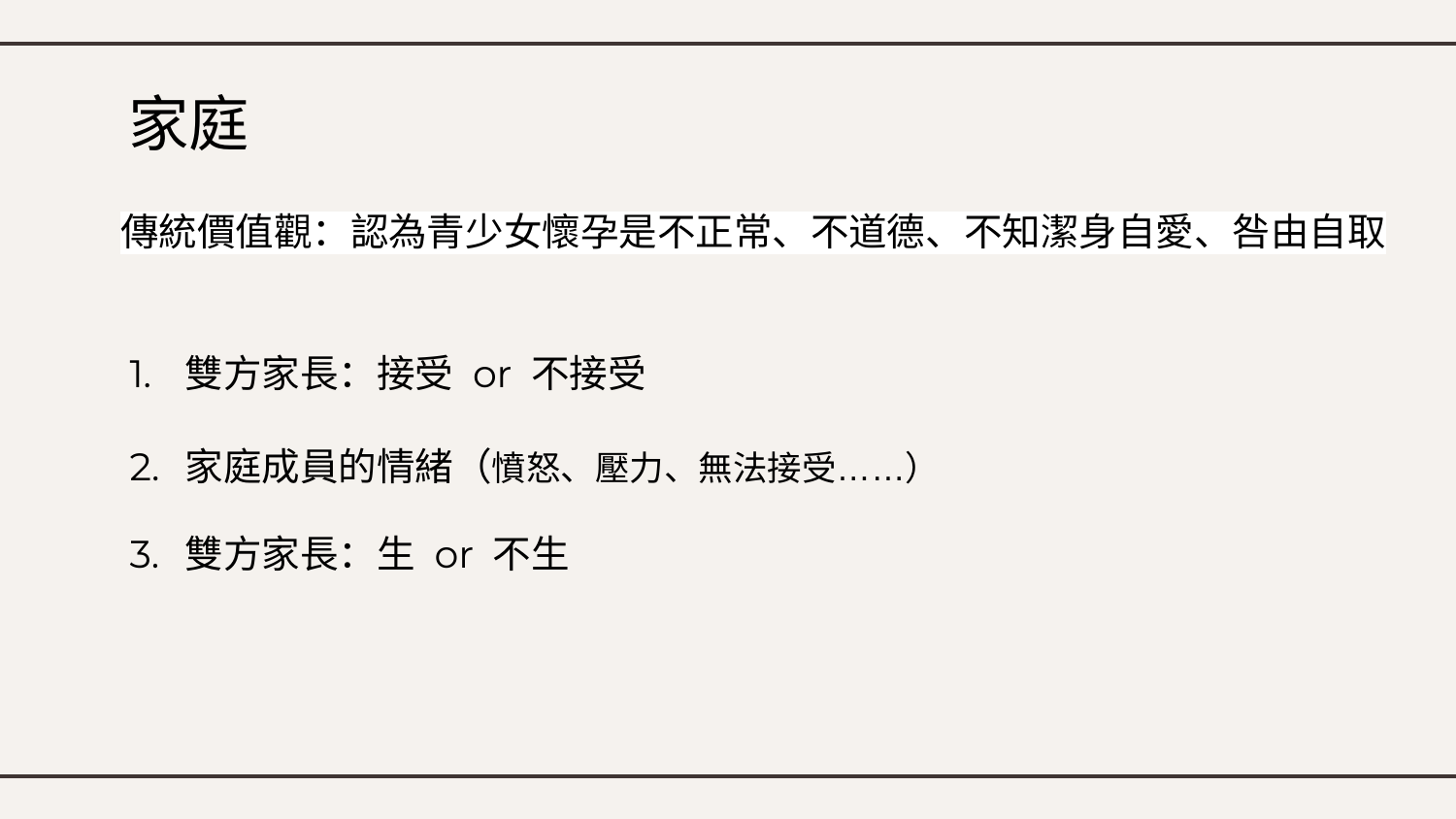

# 家庭
傳統價值觀：認為青少女懷孕是不正常、不道德、不知潔身自愛、咎由自取

雙方家長：接受 or 不接受

家庭成員的情緒（憤怒、壓力、無法接受……）

雙方家長：生 or 不生